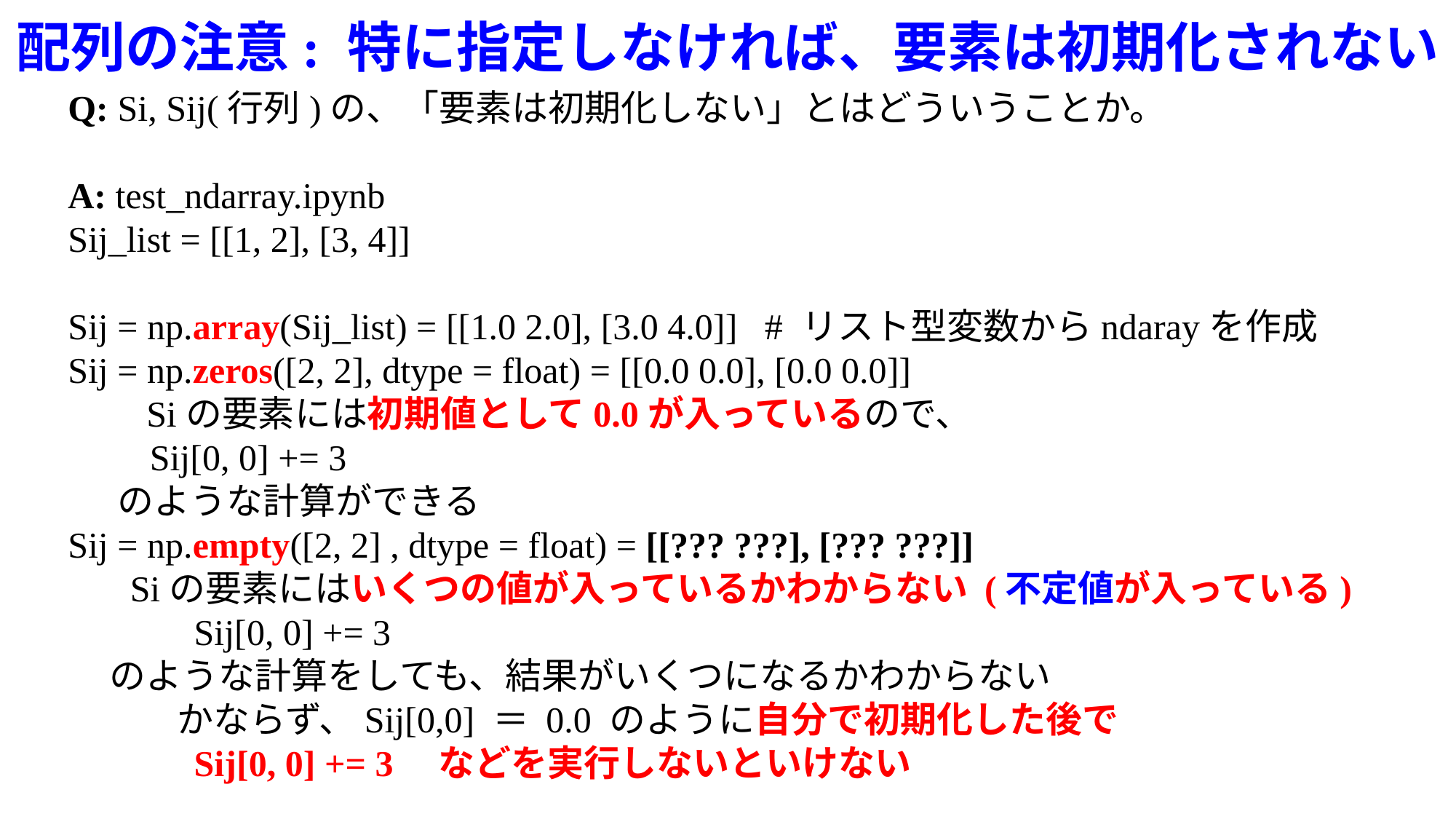

# 配列の注意: 特に指定しなければ、要素は初期化されない
Q: Si, Sij(行列)の、「要素は初期化しない」とはどういうことか。

A: test_ndarray.ipynb
Sij_list = [[1, 2], [3, 4]]

Sij = np.array(Sij_list) = [[1.0 2.0], [3.0 4.0]]   # リスト型変数からndarayを作成
Sij = np.zeros([2, 2], dtype = float) = [[0.0 0.0], [0.0 0.0]]
   　Siの要素には初期値として0.0が入っているので、
         Sij[0, 0] += 3
     のような計算ができる
Sij = np.empty([2, 2] , dtype = float) = [[??? ???], [??? ???]]
 　Siの要素にはいくつの値が入っているかわからない (不定値が入っている)
　　　 Sij[0, 0] += 3
    のような計算をしても、結果がいくつになるかわからない
　　　かならず、Sij[0,0] ＝ 0.0 のように自分で初期化した後で
　　　 Sij[0, 0] += 3　などを実行しないといけない